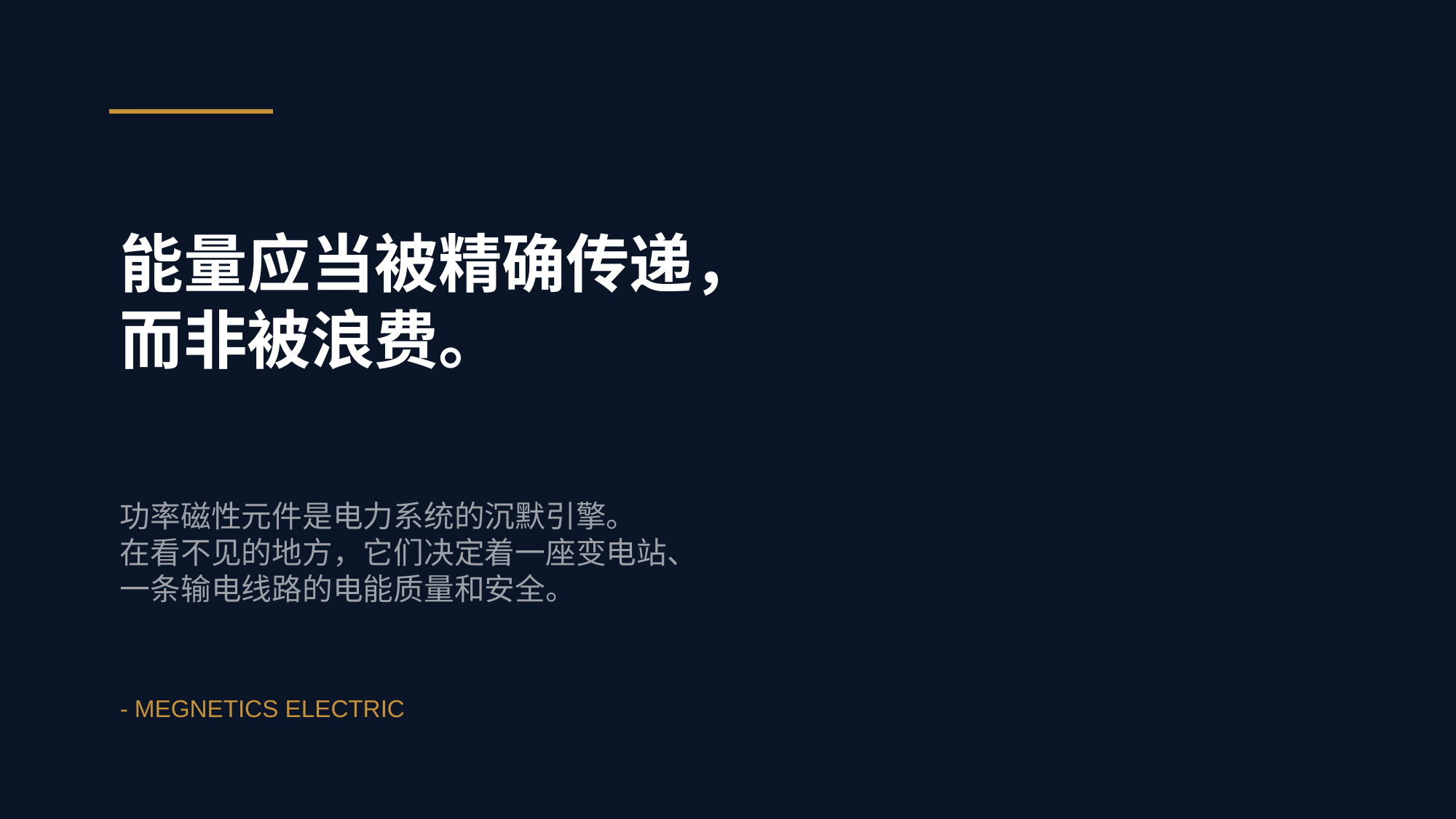

能量应当被精确传递，
而非被浪费。
功率磁性元件是电力系统的沉默引擎。
在看不见的地方，它们决定着一座变电站、
一条输电线路的电能质量和安全。
- MEGNETICS ELECTRIC